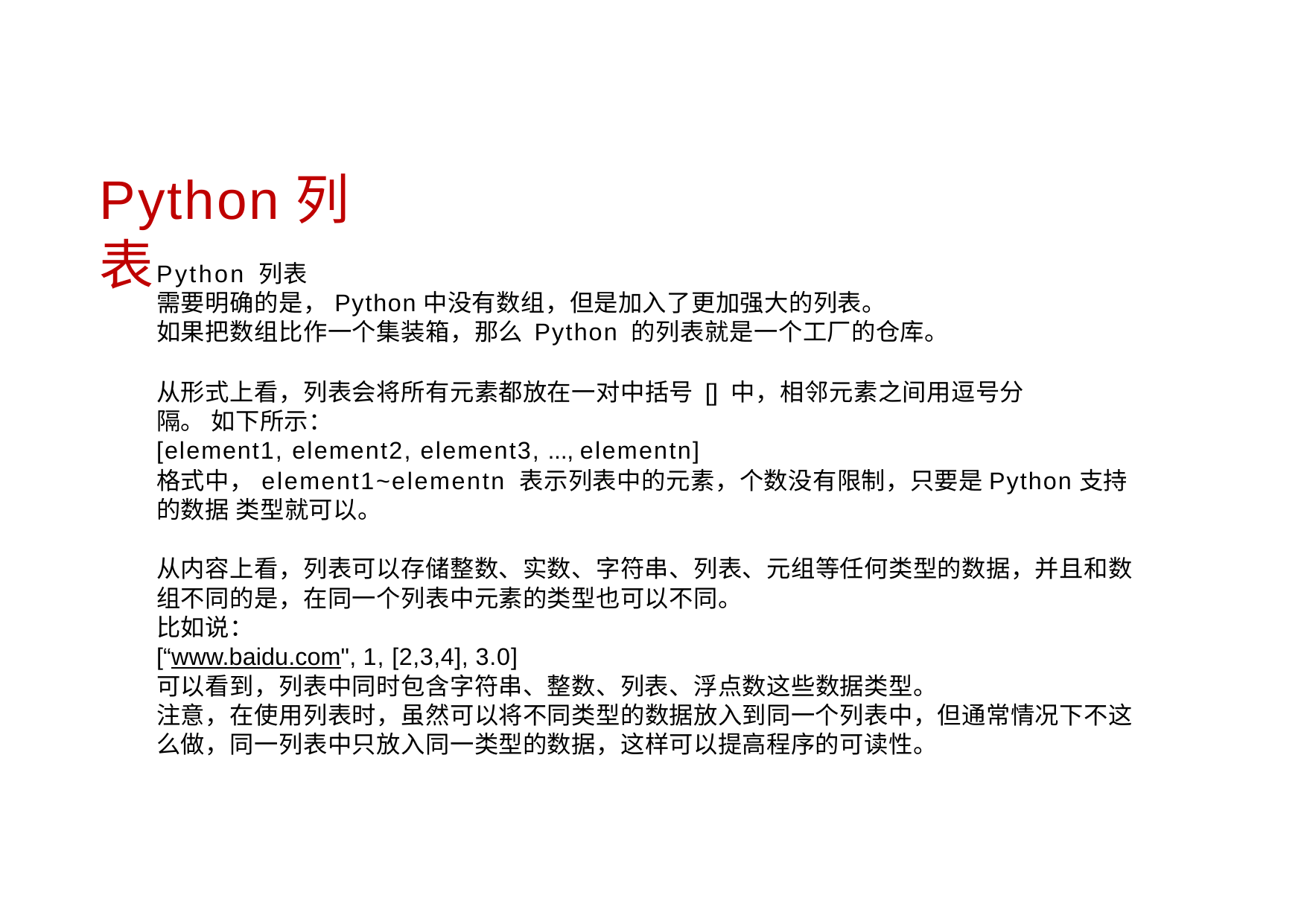

# Python列表
Python 列表
需要明确的是，Python中没有数组，但是加入了更加强大的列表。
如果把数组比作一个集装箱，那么 Python 的列表就是一个工厂的仓库。

从形式上看，列表会将所有元素都放在一对中括号 [] 中，相邻元素之间用逗号分隔。 如下所示：
[element1, element2, element3, ..., elementn]
格式中，element1~elementn 表示列表中的元素，个数没有限制，只要是Python支持的数据 类型就可以。

从内容上看，列表可以存储整数、实数、字符串、列表、元组等任何类型的数据，并且和数 组不同的是，在同一个列表中元素的类型也可以不同。
比如说：
[“www.baidu.com", 1, [2,3,4], 3.0]
可以看到，列表中同时包含字符串、整数、列表、浮点数这些数据类型。
注意，在使用列表时，虽然可以将不同类型的数据放入到同一个列表中，但通常情况下不这 么做，同一列表中只放入同一类型的数据，这样可以提高程序的可读性。